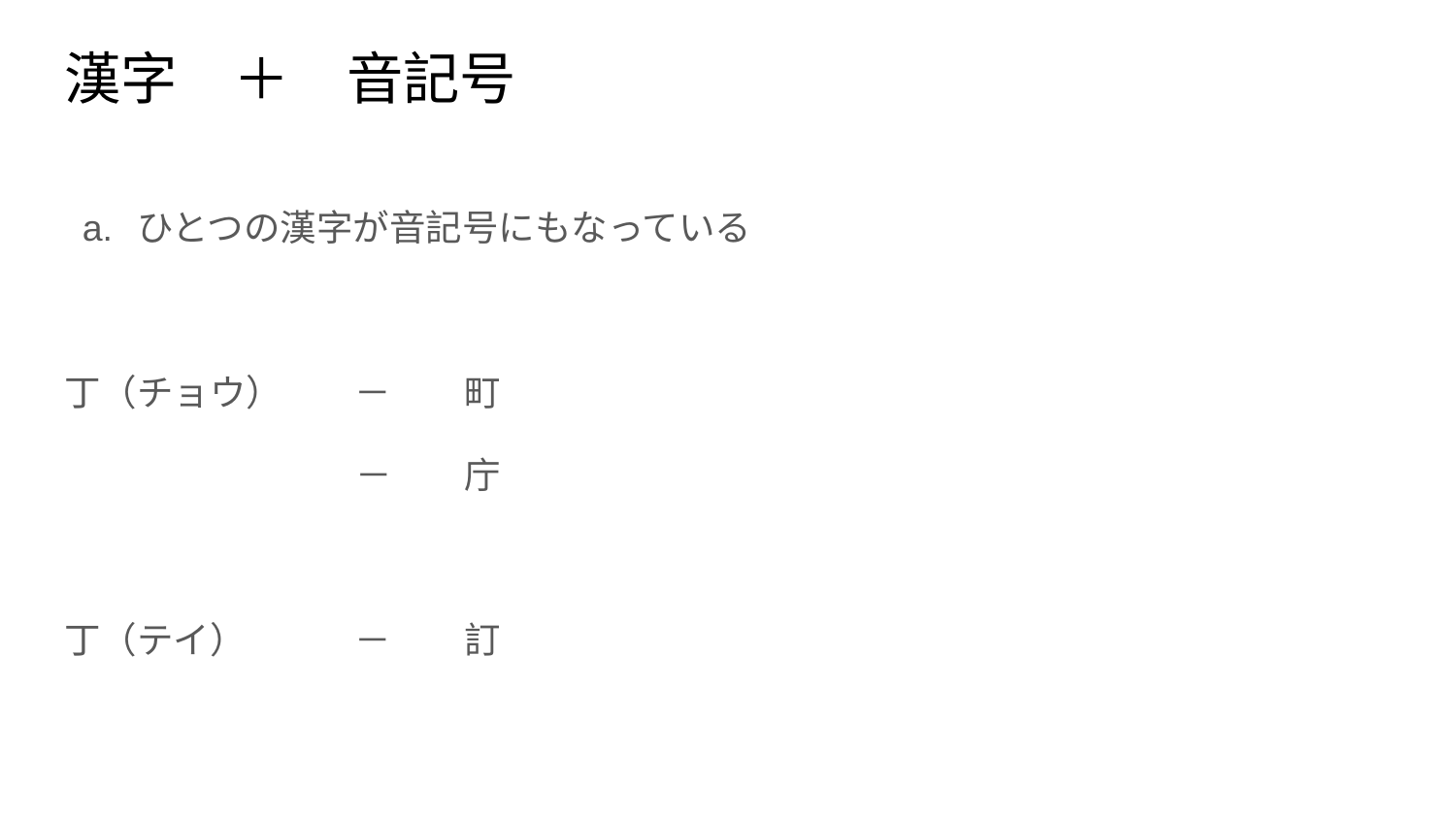

# 漢字　＋　音記号
ひとつの漢字が音記号にもなっている

丁（チョウ）　　－　　町
　　　　　　　　－　　庁

丁（テイ）　　　－　　訂